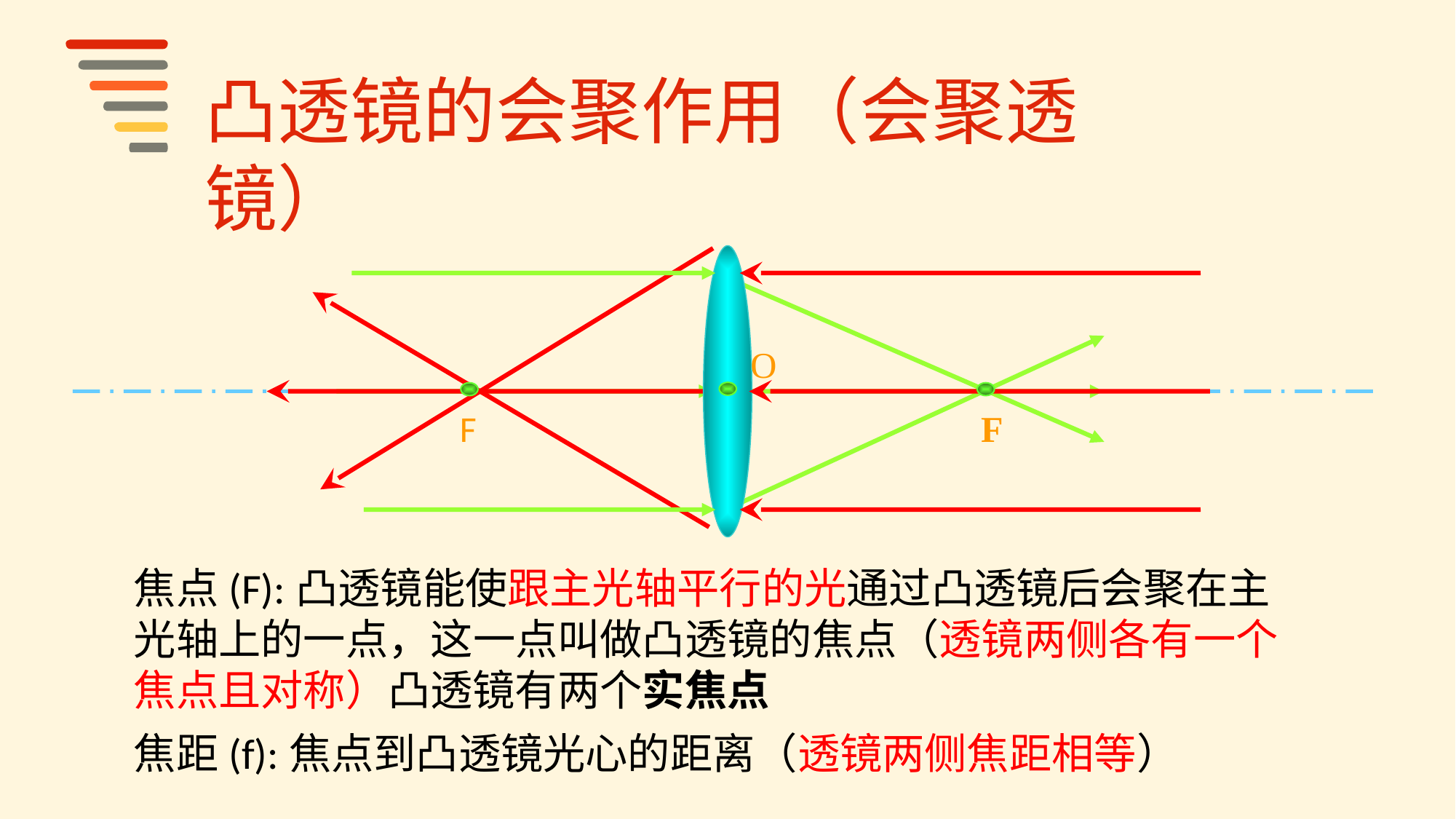

凸透镜的会聚作用（会聚透镜）

O

F
F

焦点(F):凸透镜能使跟主光轴平行的光通过凸透镜后会聚在主光轴上的一点，这一点叫做凸透镜的焦点（透镜两侧各有一个焦点且对称）凸透镜有两个实焦点
焦距(f):焦点到凸透镜光心的距离（透镜两侧焦距相等）